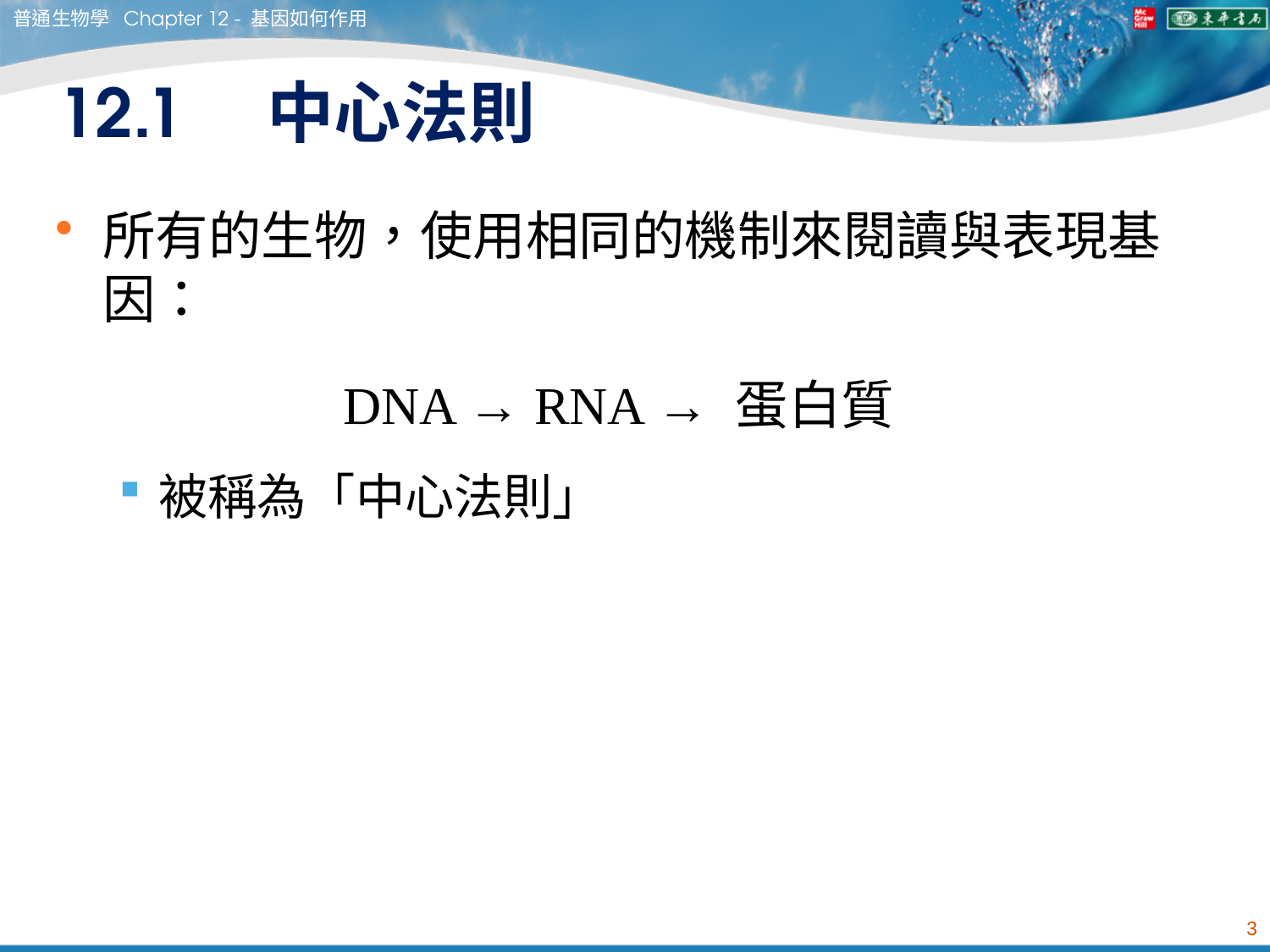

普通生物學  Chapter 12 - 基因如何作用
# 12.1　中心法則
所有的生物，使用相同的機制來閱讀與表現基因：
DNA → RNA → 蛋白質
被稱為「中心法則」
3